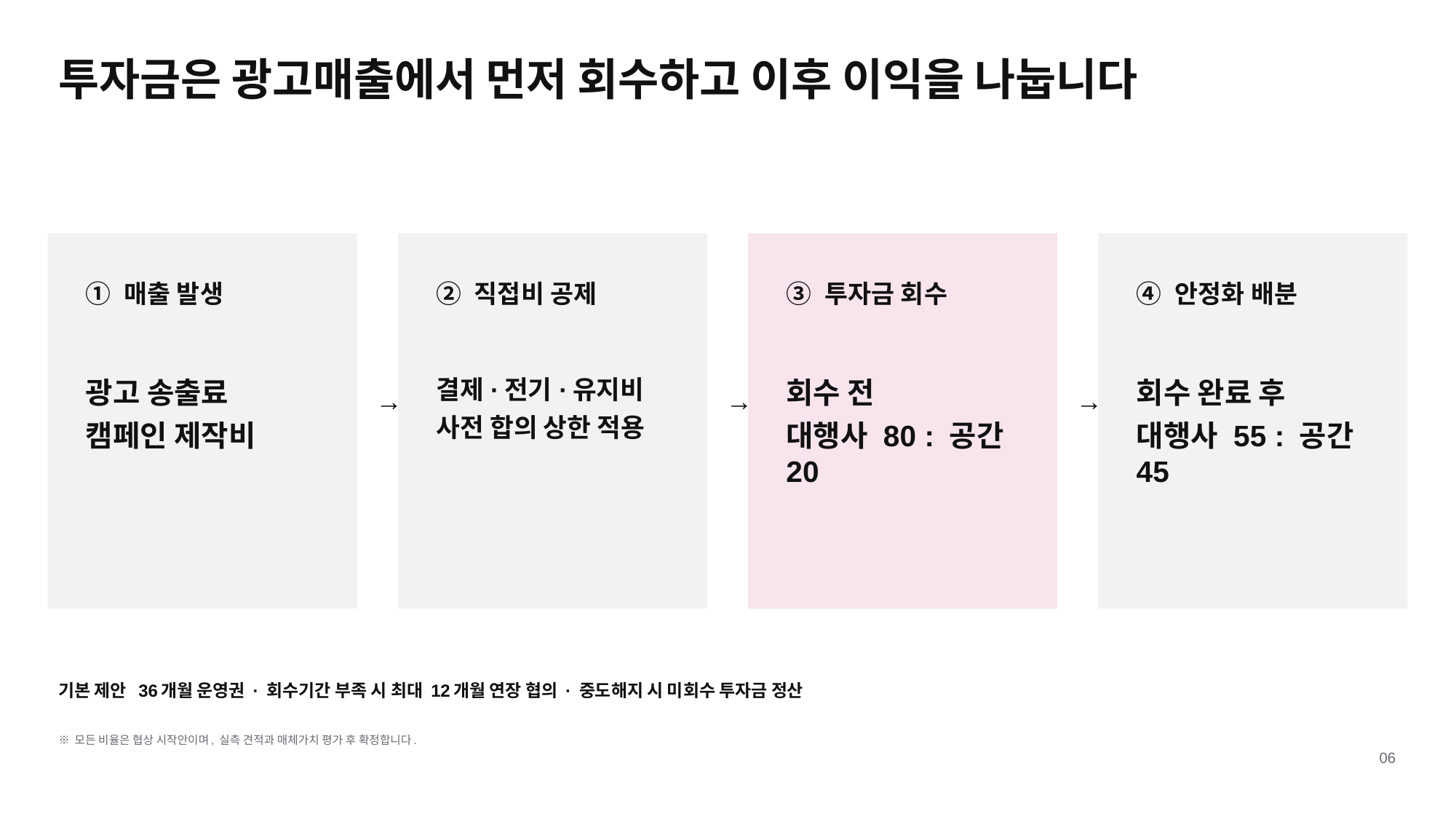

투자금은 광고매출에서 먼저 회수하고 이후 이익을 나눕니다

① 매출 발생
② 직접비 공제
③ 투자금 회수
④ 안정화 배분
광고 송출료
캠페인 제작비
결제·전기·유지비
사전 합의 상한 적용
회수 전
대행사 80 : 공간 20
회수 완료 후
대행사 55 : 공간 45
→
→
→
기본 제안  36개월 운영권 · 회수기간 부족 시 최대 12개월 연장 협의 · 중도해지 시 미회수 투자금 정산
※ 모든 비율은 협상 시작안이며, 실측 견적과 매체가치 평가 후 확정합니다.
06